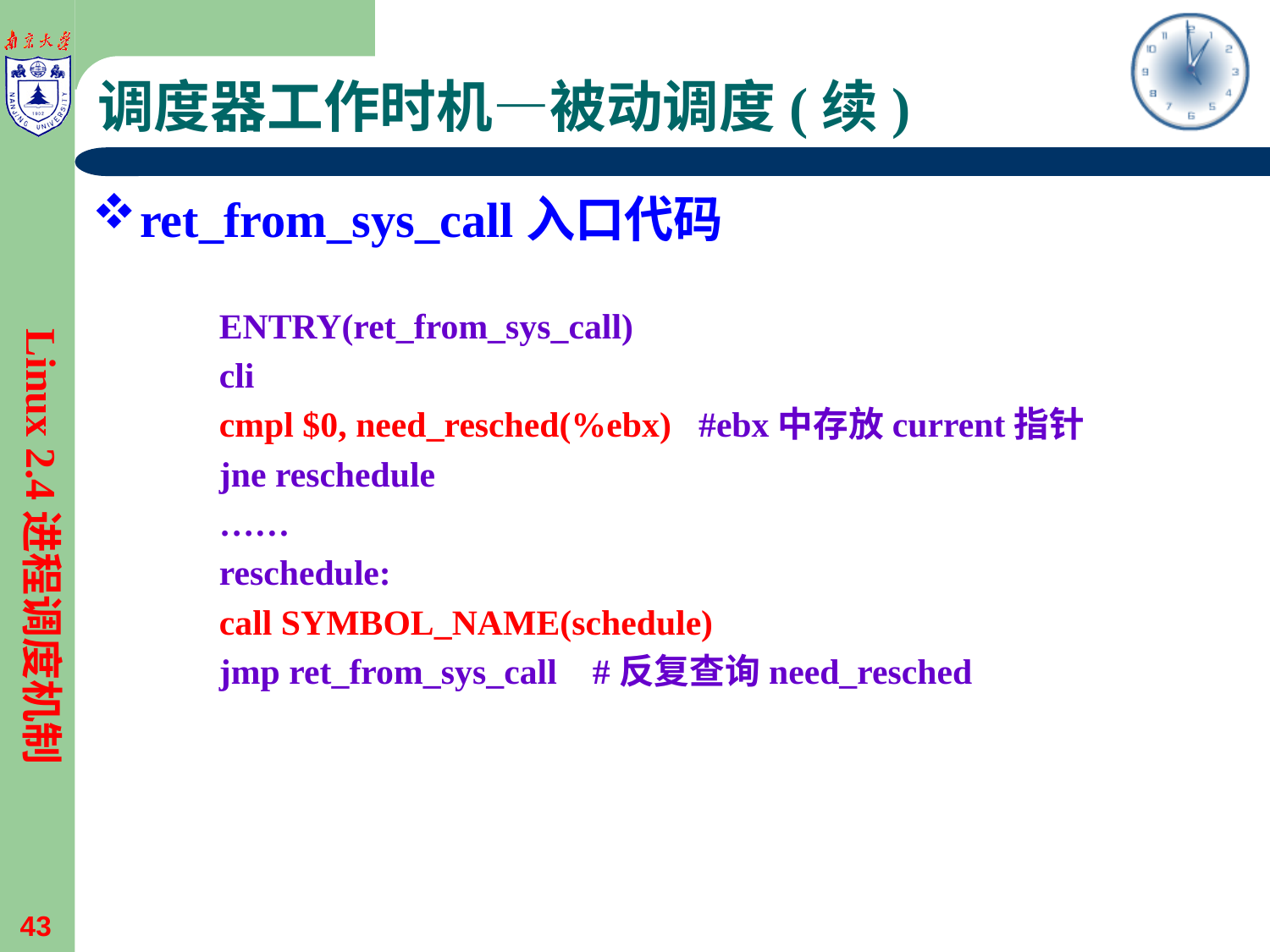

# 调度器工作时机—被动调度(续)
ret_from_sys_call入口代码

ENTRY(ret_from_sys_call)
cli
cmpl $0, need_resched(%ebx)   #ebx中存放current指针
jne reschedule
……
reschedule:
call SYMBOL_NAME(schedule)
jmp ret_from_sys_call    #反复查询need_resched
Linux 2.4进程调度机制
43